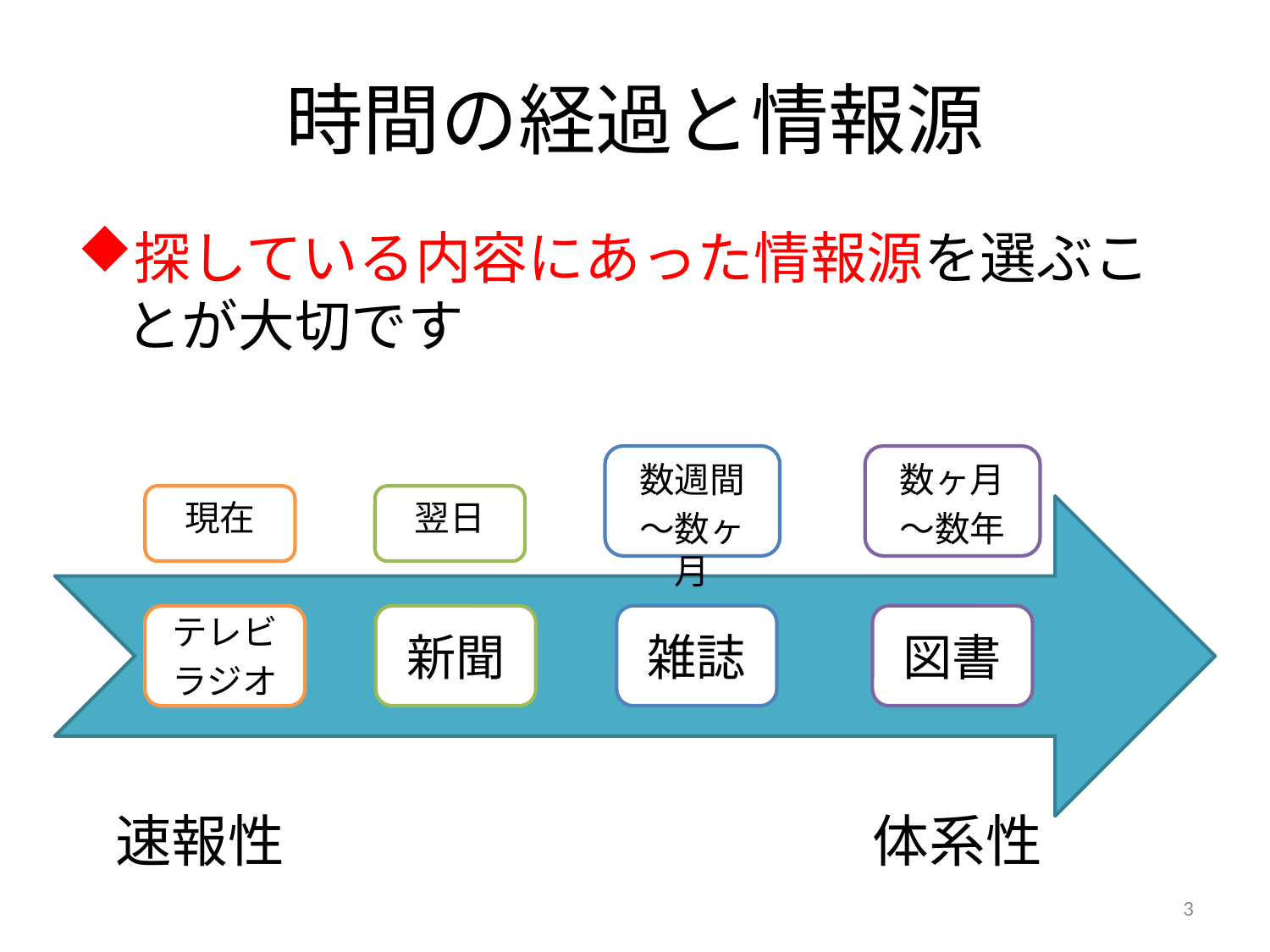

# 時間の経過と情報源
探している内容にあった情報源を選ぶことが大切です

数週間
～数ヶ月
数ヶ月
～数年
現在
翌日

新聞
雑誌
図書
テレビ
ラジオ
速報性
体系性
3